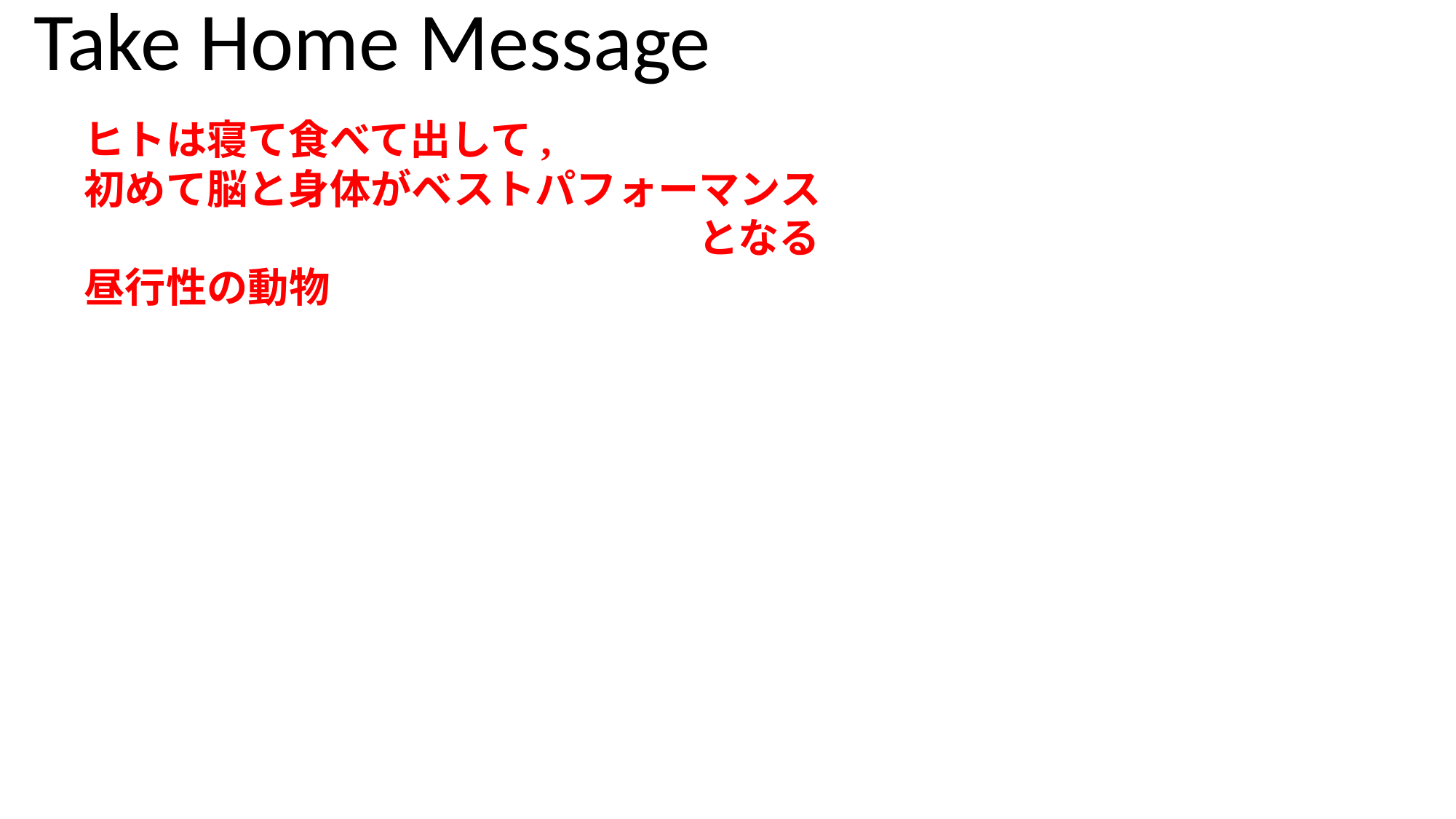

Take Home Message
ヒトは寝て食べて出して,
初めて脳と身体がベストパフォーマンス
　　　　　　　　　　　　　　　となる昼行性の動物